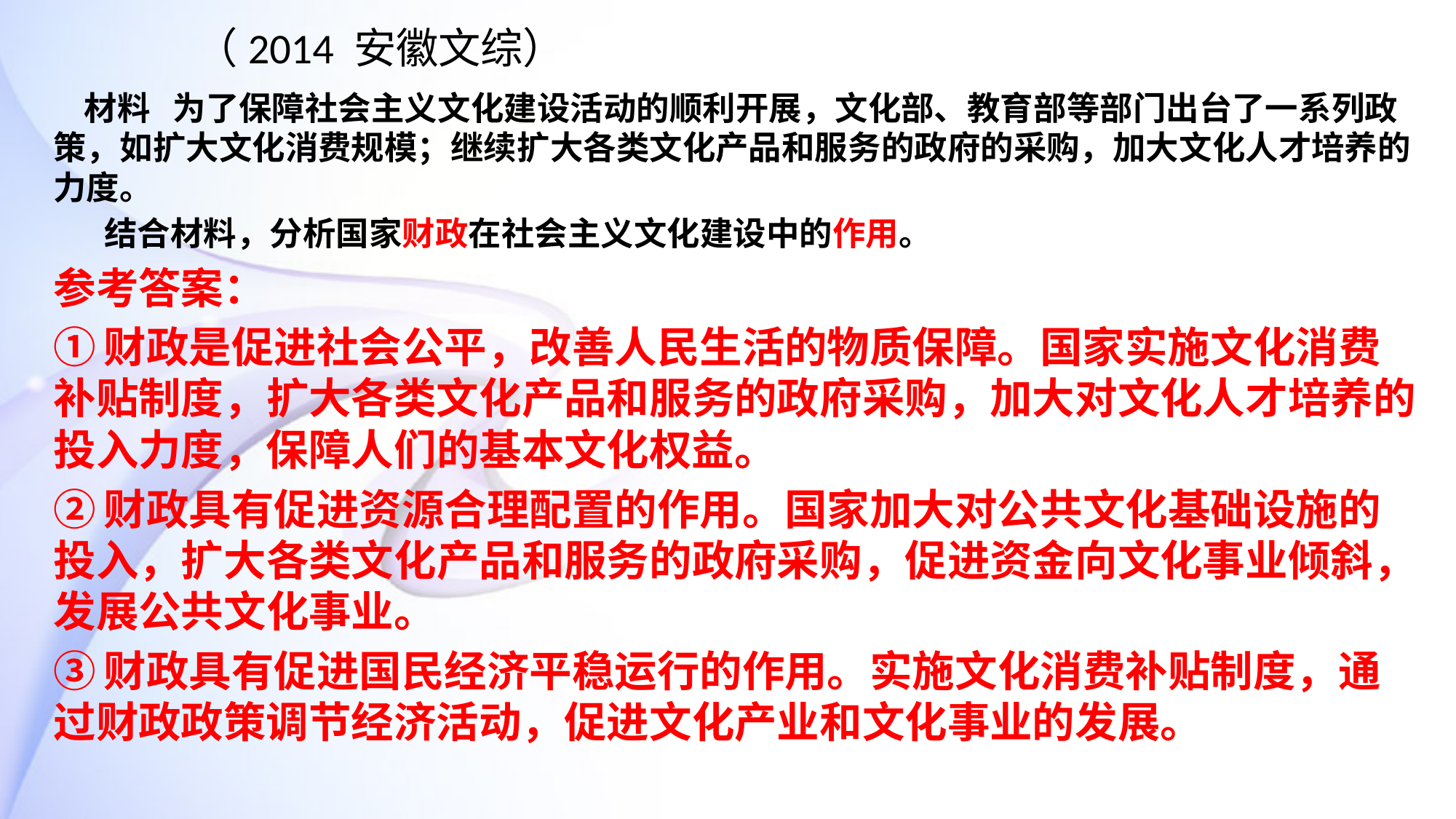

# （2014 安徽文综）
    材料   为了保障社会主义文化建设活动的顺利开展，文化部、教育部等部门出台了一系列政策，如扩大文化消费规模；继续扩大各类文化产品和服务的政府的采购，加大文化人才培养的力度。
      结合材料，分析国家财政在社会主义文化建设中的作用。
参考答案：
①财政是促进社会公平，改善人民生活的物质保障。国家实施文化消费补贴制度，扩大各类文化产品和服务的政府采购，加大对文化人才培养的投入力度，保障人们的基本文化权益。
②财政具有促进资源合理配置的作用。国家加大对公共文化基础设施的投入，扩大各类文化产品和服务的政府采购，促进资金向文化事业倾斜，发展公共文化事业。
③财政具有促进国民经济平稳运行的作用。实施文化消费补贴制度，通过财政政策调节经济活动，促进文化产业和文化事业的发展。